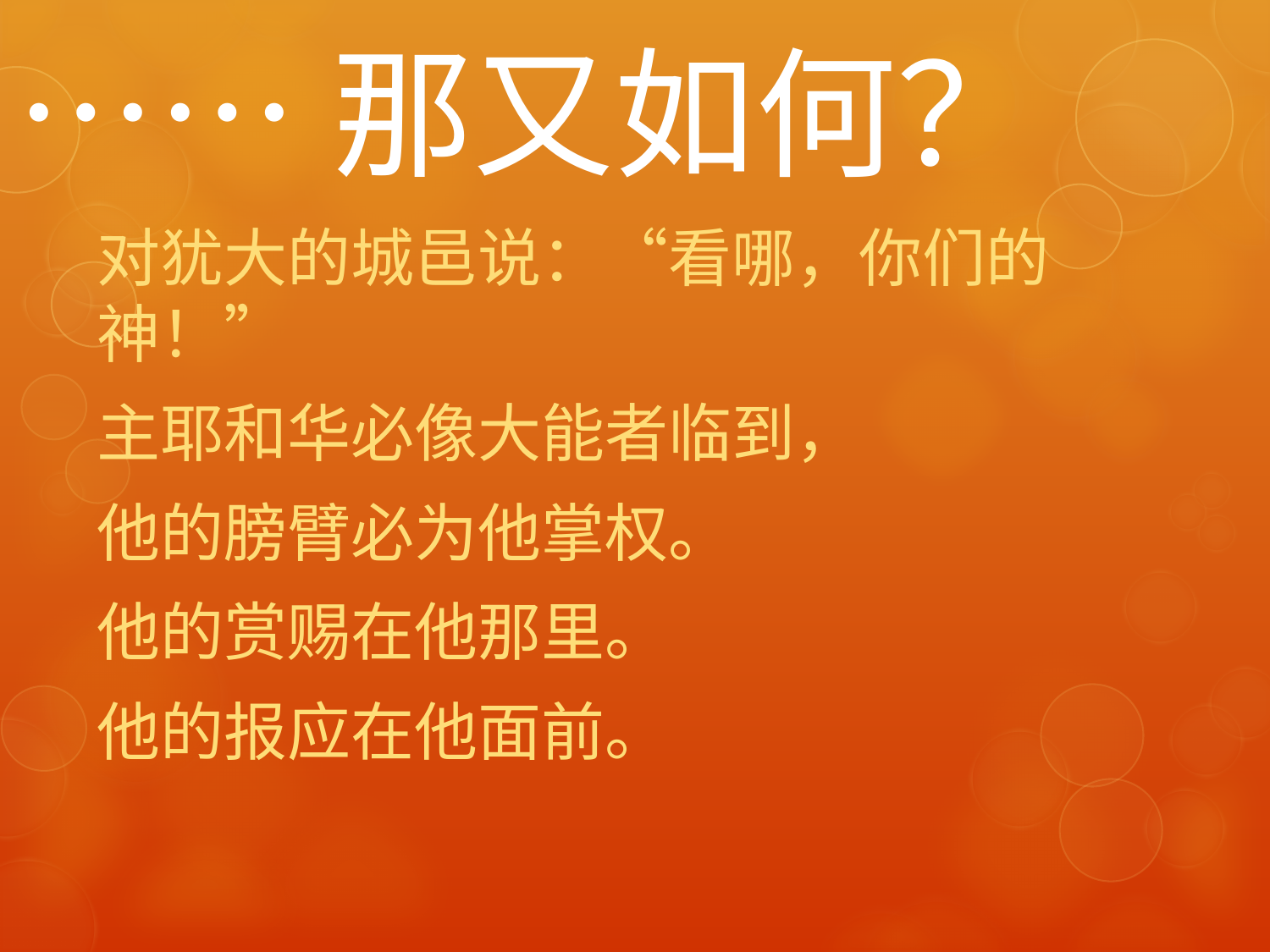

# ……那又如何？
对犹大的城邑说：“看哪，你们的神！”
主耶和华必像大能者临到，
他的膀臂必为他掌权。
他的赏赐在他那里。
他的报应在他面前。